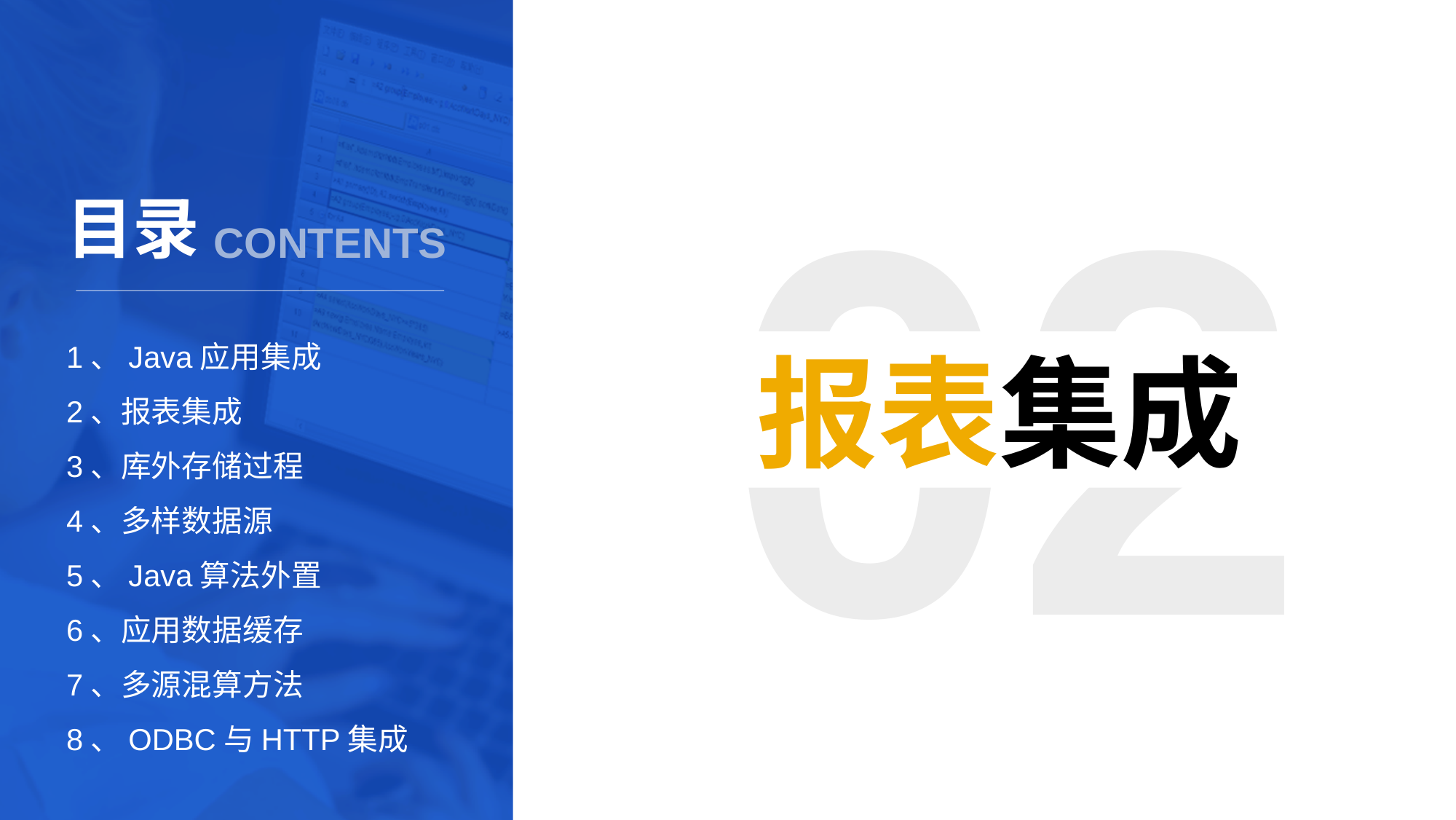

02
1、Java应用集成
2、报表集成
3、库外存储过程
4、多样数据源
5、Java算法外置
6、应用数据缓存
7、多源混算方法
8、ODBC与HTTP集成

报表集成